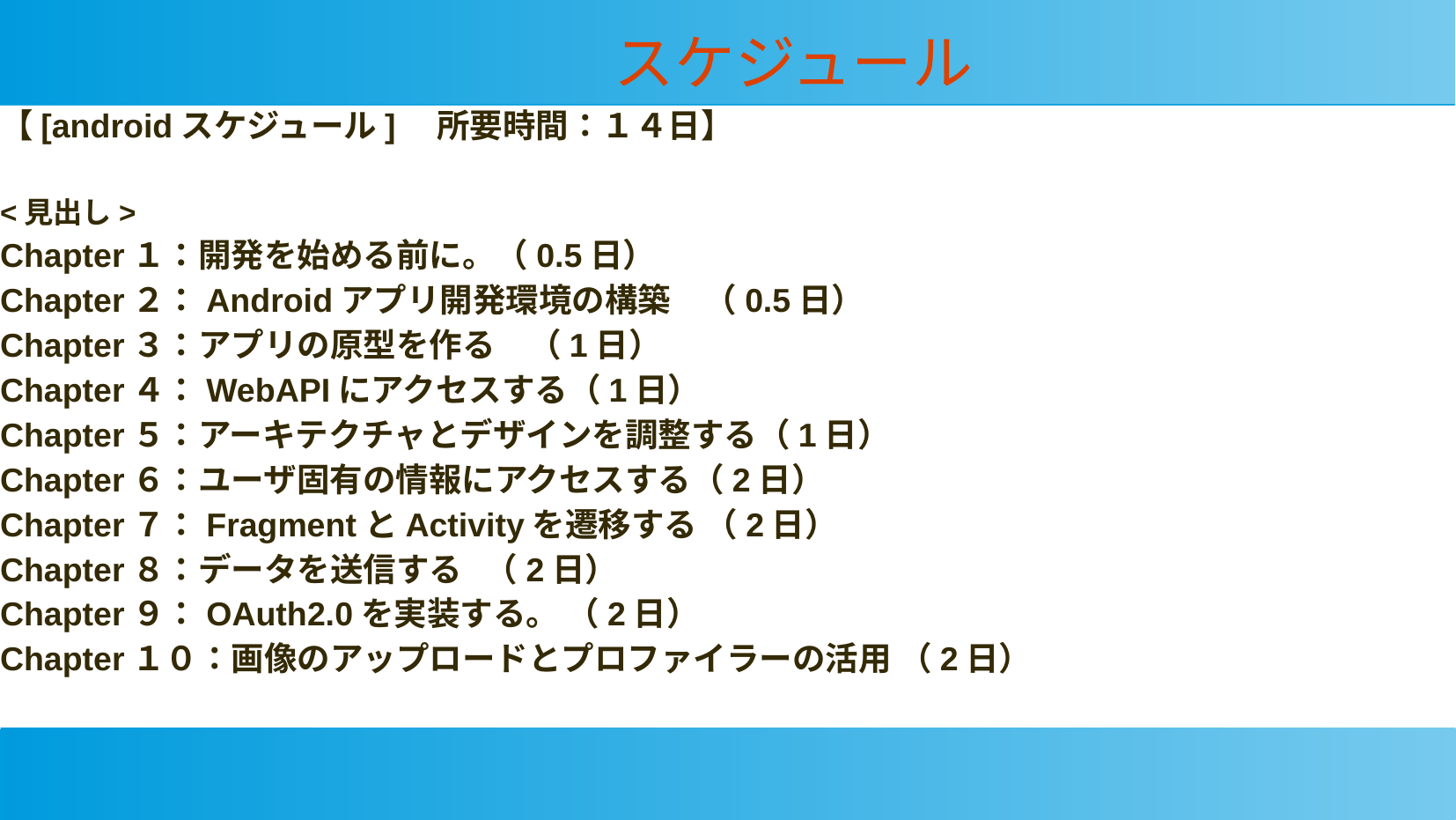

スケジュール
【[androidスケジュール]　所要時間：１４日】

<見出し>
Chapter１：開発を始める前に。（0.5日）
Chapter２：Androidアプリ開発環境の構築　（0.5日）
Chapter３：アプリの原型を作る　（1日）
Chapter４：WebAPIにアクセスする（1日）
Chapter５：アーキテクチャとデザインを調整する（1日）
Chapter６：ユーザ固有の情報にアクセスする（2日）
Chapter７：FragmentとActivityを遷移する （2日）
Chapter８：データを送信する   （2日）
Chapter９：OAuth2.0を実装する。 （2日）
Chapter１０：画像のアップロードとプロファイラーの活用 （2日）